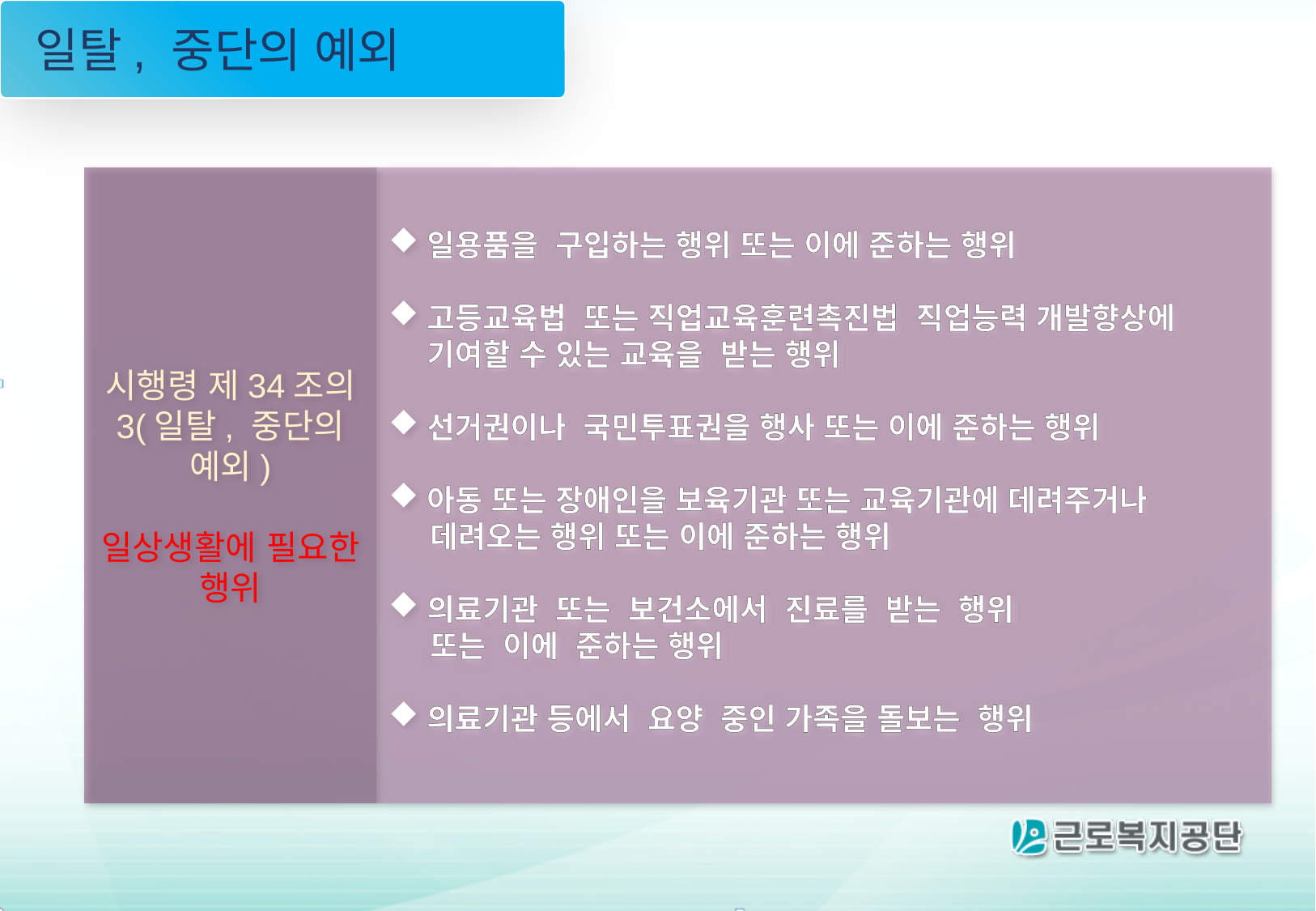

일탈, 중단의 예외
시행령 제34조의 3(일탈, 중단의 예외)

일상생활에 필요한 행위
일용품을  구입하는 행위 또는 이에 준하는 행위

고등교육법  또는 직업교육훈련촉진법  직업능력 개발향상에 기여할 수 있는 교육을  받는 행위

선거권이나  국민투표권을 행사 또는 이에 준하는 행위

아동 또는 장애인을 보육기관 또는 교육기관에 데려주거나
    데려오는 행위 또는 이에 준하는 행위

의료기관  또는  보건소에서  진료를  받는  행위
    또는  이에  준하는 행위

의료기관 등에서  요양  중인 가족을 돌보는  행위